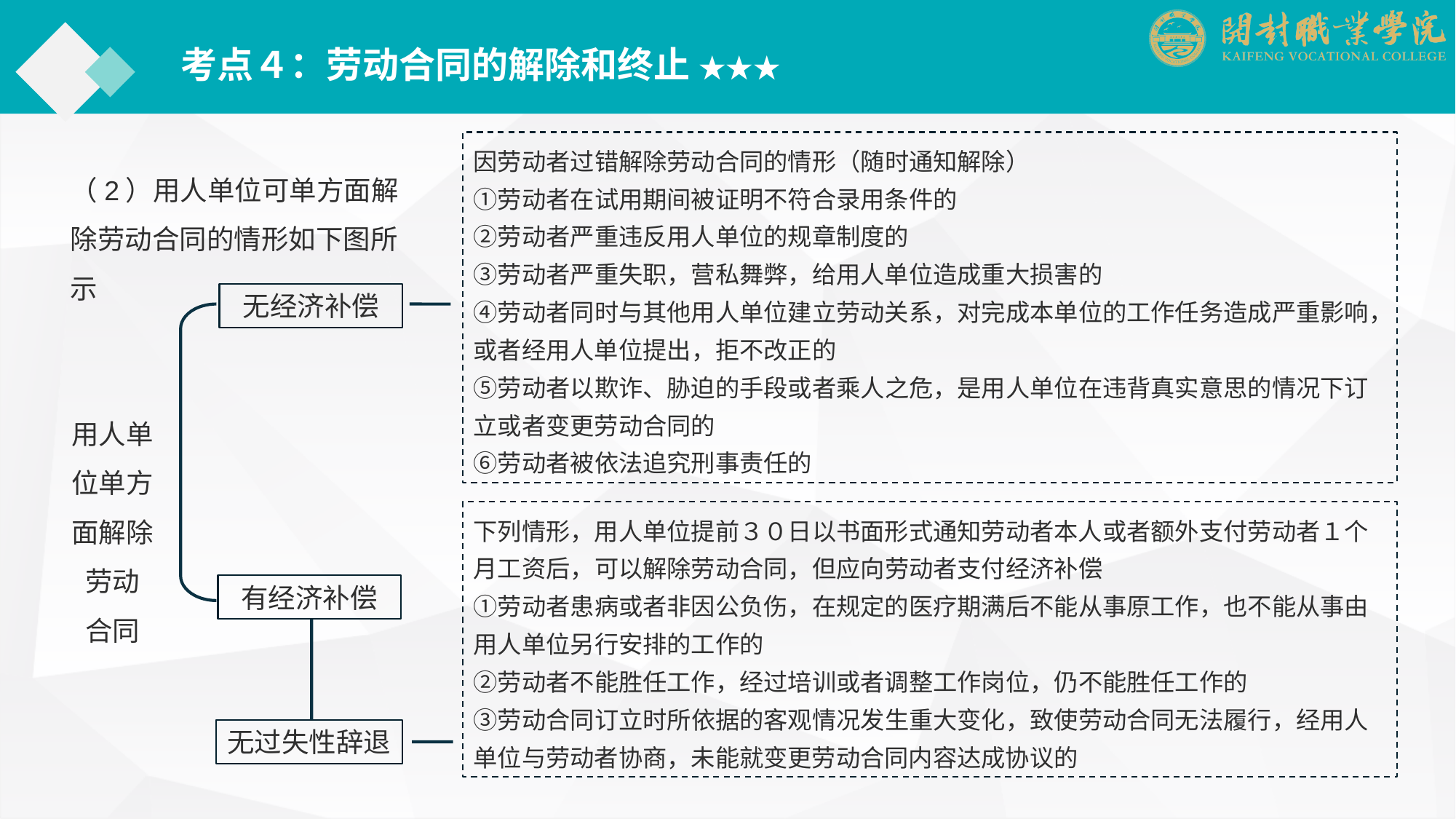

考点４：劳动合同的解除和终止 ★★★
因劳动者过错解除劳动合同的情形（随时通知解除）
①劳动者在试用期间被证明不符合录用条件的
②劳动者严重违反用人单位的规章制度的
③劳动者严重失职，营私舞弊，给用人单位造成重大损害的
④劳动者同时与其他用人单位建立劳动关系，对完成本单位的工作任务造成严重影响，或者经用人单位提出，拒不改正的
⑤劳动者以欺诈、胁迫的手段或者乘人之危，是用人单位在违背真实意思的情况下订立或者变更劳动合同的
⑥劳动者被依法追究刑事责任的
（2）用人单位可单方面解除劳动合同的情形如下图所示
无经济补偿

用人单位单方面解除劳动
合同
下列情形，用人单位提前３０日以书面形式通知劳动者本人或者额外支付劳动者１个月工资后，可以解除劳动合同，但应向劳动者支付经济补偿
①劳动者患病或者非因公负伤，在规定的医疗期满后不能从事原工作，也不能从事由用人单位另行安排的工作的
②劳动者不能胜任工作，经过培训或者调整工作岗位，仍不能胜任工作的
③劳动合同订立时所依据的客观情况发生重大变化，致使劳动合同无法履行，经用人单位与劳动者协商，未能就变更劳动合同内容达成协议的
有经济补偿

无过失性辞退